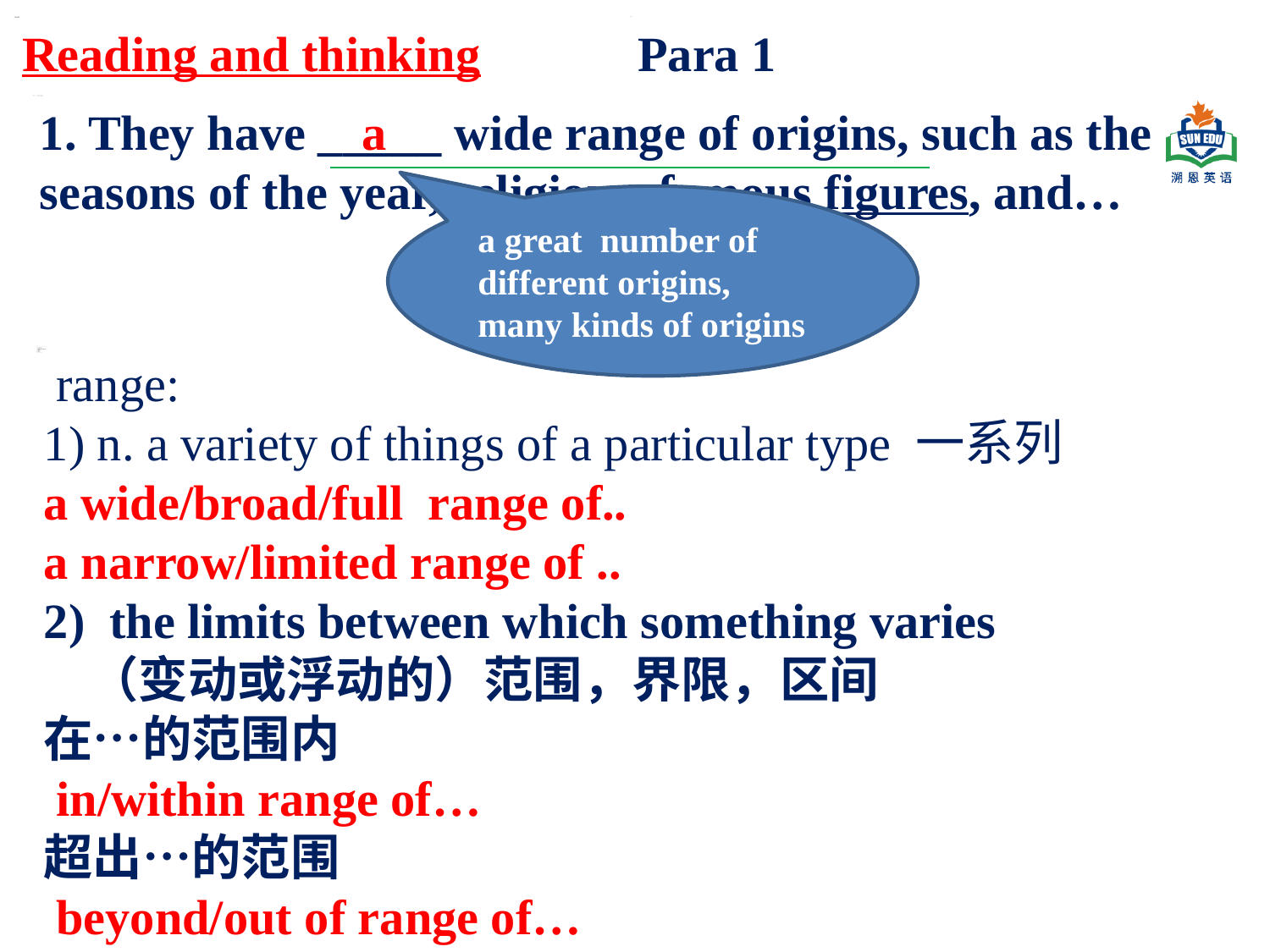

Reading and thinking
Para 1
1. They have _____ wide range of origins, such as the seasons of the year, religious, famous figures, and…
  a
a great  number of different origins,  many kinds of origins
 range:
1) n. a variety of things of a particular type 一系列
a wide/broad/full  range of..
a narrow/limited range of ..
2)  the limits between which something varies
   （变动或浮动的）范围，界限，区间
在…的范围内
 in/within range of…
超出…的范围
 beyond/out of range of…